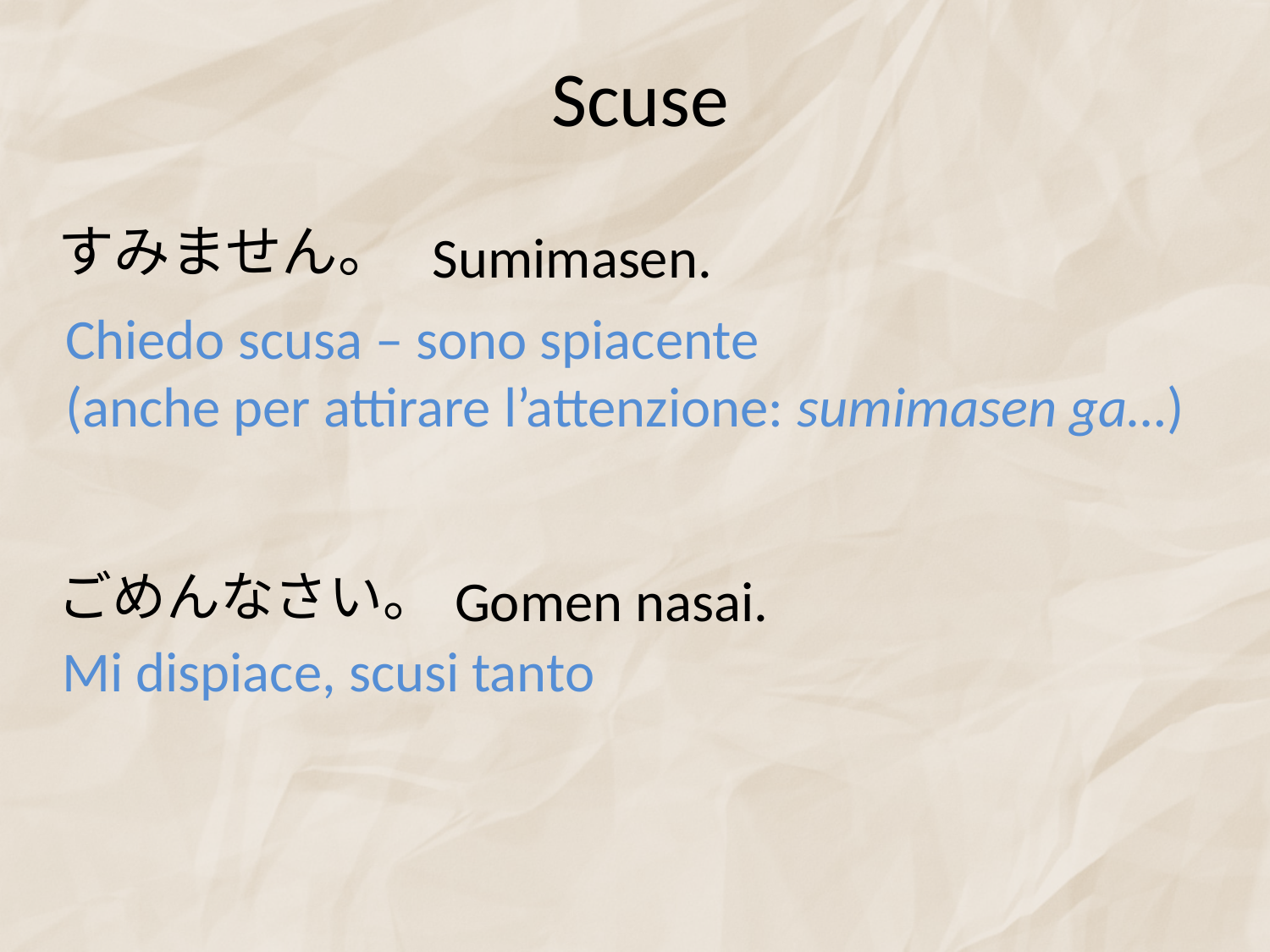

# Scuse
すみません。
Sumimasen.
Chiedo scusa – sono spiacente
(anche per attirare l’attenzione: sumimasen ga…)
ごめんなさい。
Gomen nasai.
Mi dispiace, scusi tanto